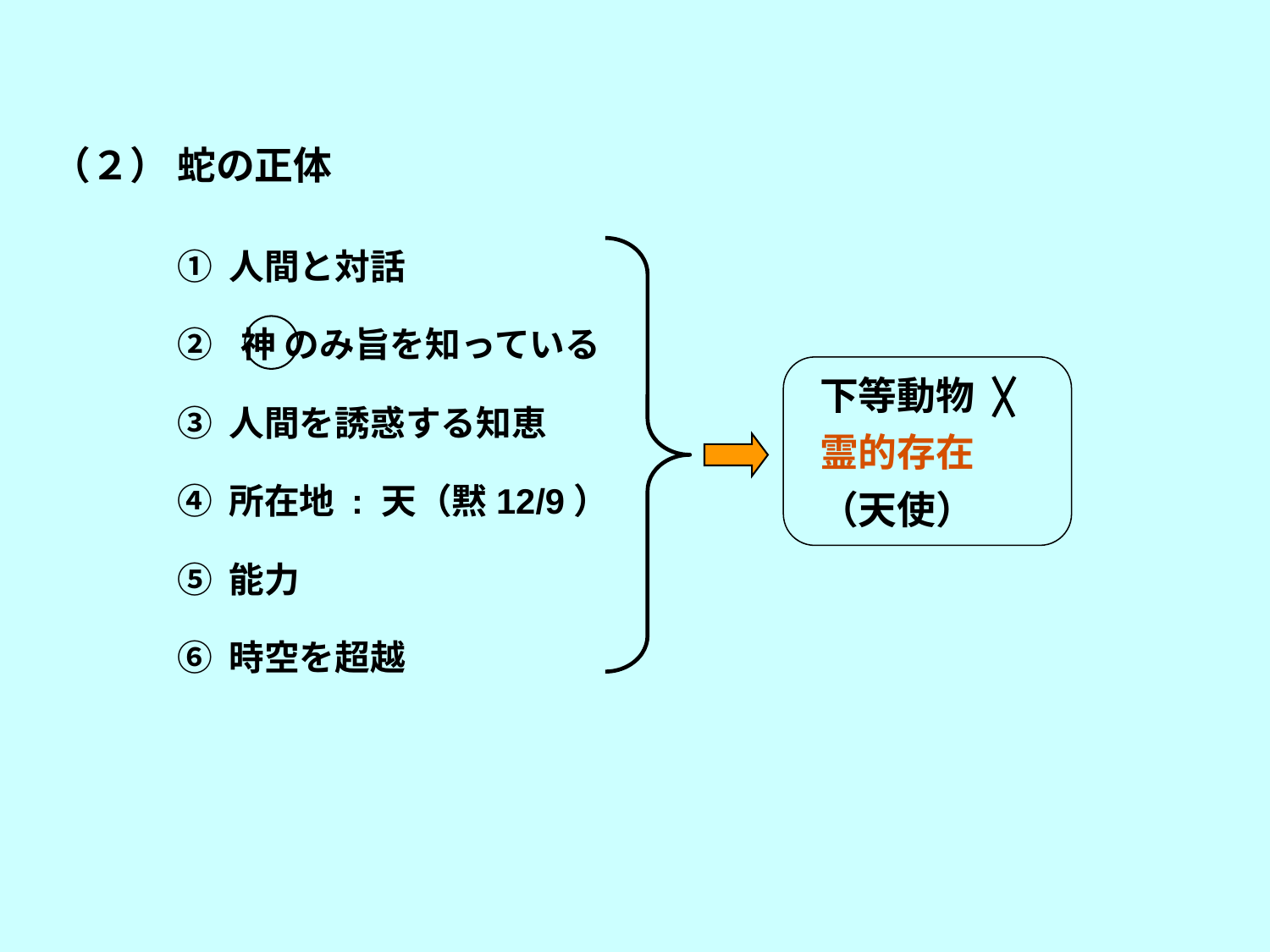

（２） 蛇の正体
① 人間と対話
②  神 のみ旨を知っている
③ 人間を誘惑する知恵
④ 所在地 : 天（黙12/9）
⑤ 能力
⑥ 時空を超越

下等動物
霊的存在
（天使）